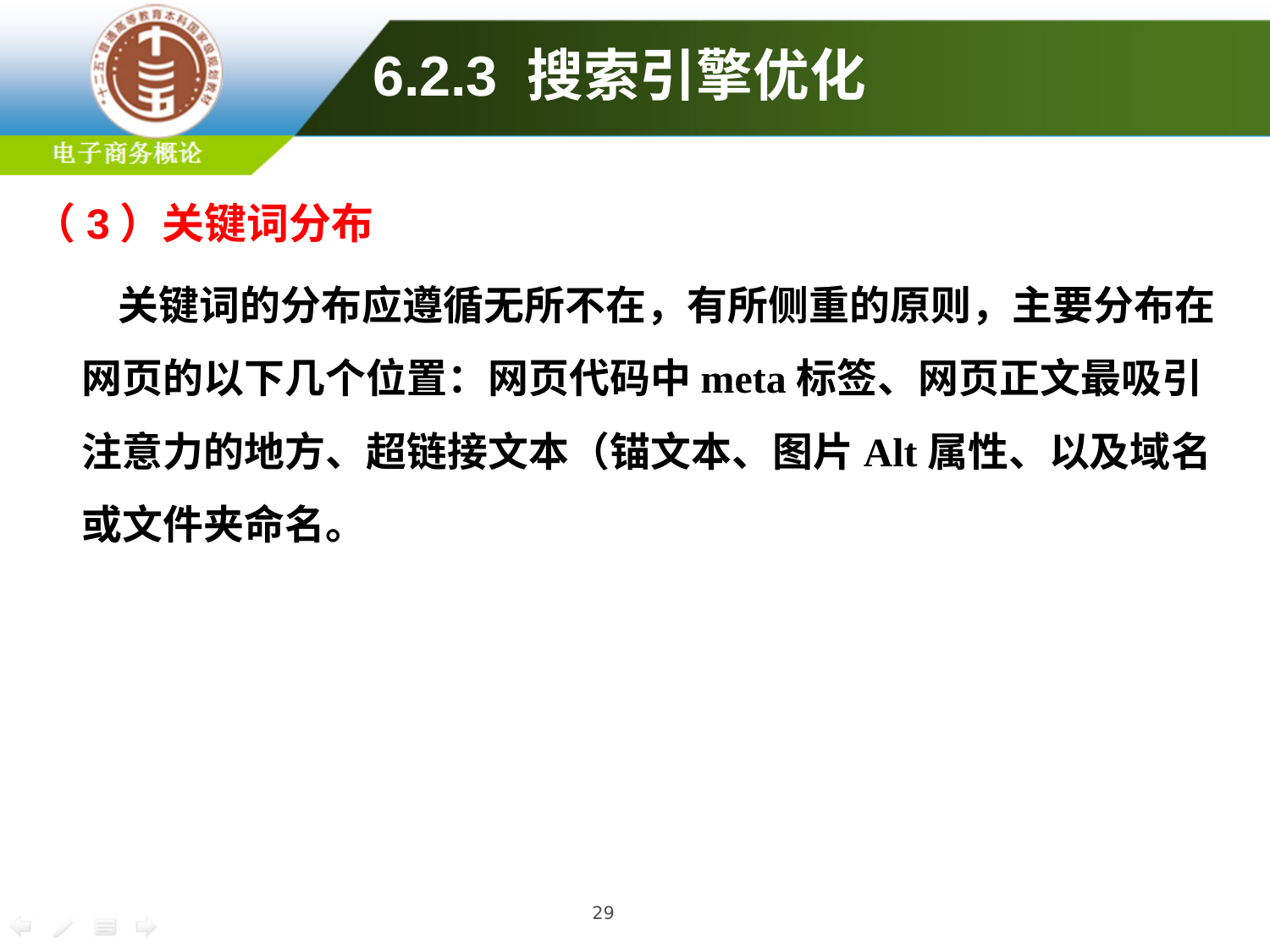

# 6.2.3 搜索引擎优化
（3）关键词分布
        关键词的分布应遵循无所不在，有所侧重的原则，主要分布在网页的以下几个位置：网页代码中meta标签、网页正文最吸引注意力的地方、超链接文本（锚文本、图片Alt属性、以及域名或文件夹命名。
29